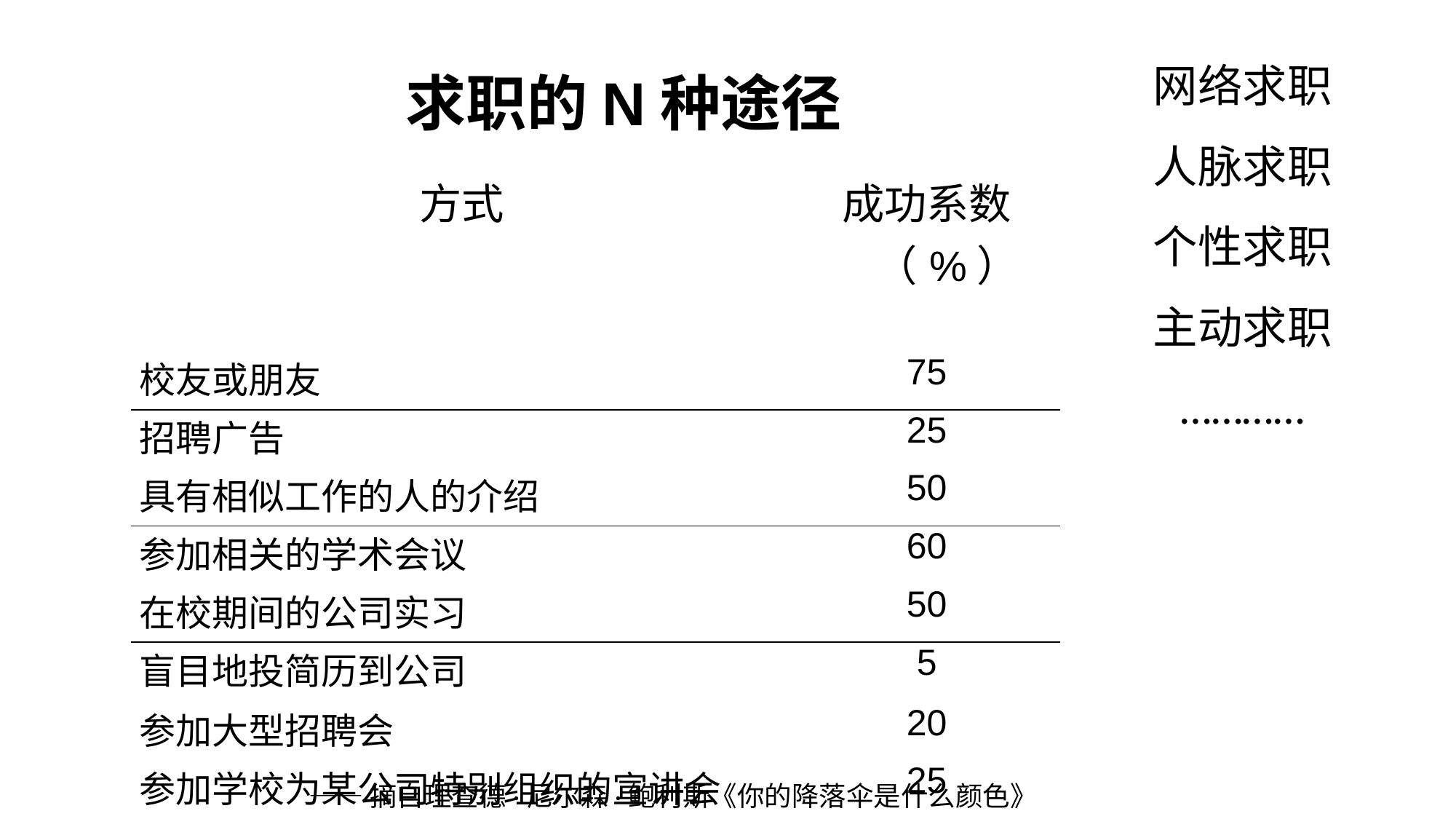

网络求职
人脉求职
个性求职
主动求职
…………
# 求职的N种途径
| 方式 | 成功系数（%） |
| --- | --- |
|  |  |
| 校友或朋友 | 75 |
| 招聘广告 | 25 |
| 具有相似工作的人的介绍 | 50 |
| 参加相关的学术会议 | 60 |
| 在校期间的公司实习 | 50 |
| 盲目地投简历到公司 | 5 |
| 参加大型招聘会 | 20 |
| 参加学校为某公司特别组织的宣讲会 | 25 |
——摘自理查德·尼尔森·鲍利斯《你的降落伞是什么颜色》